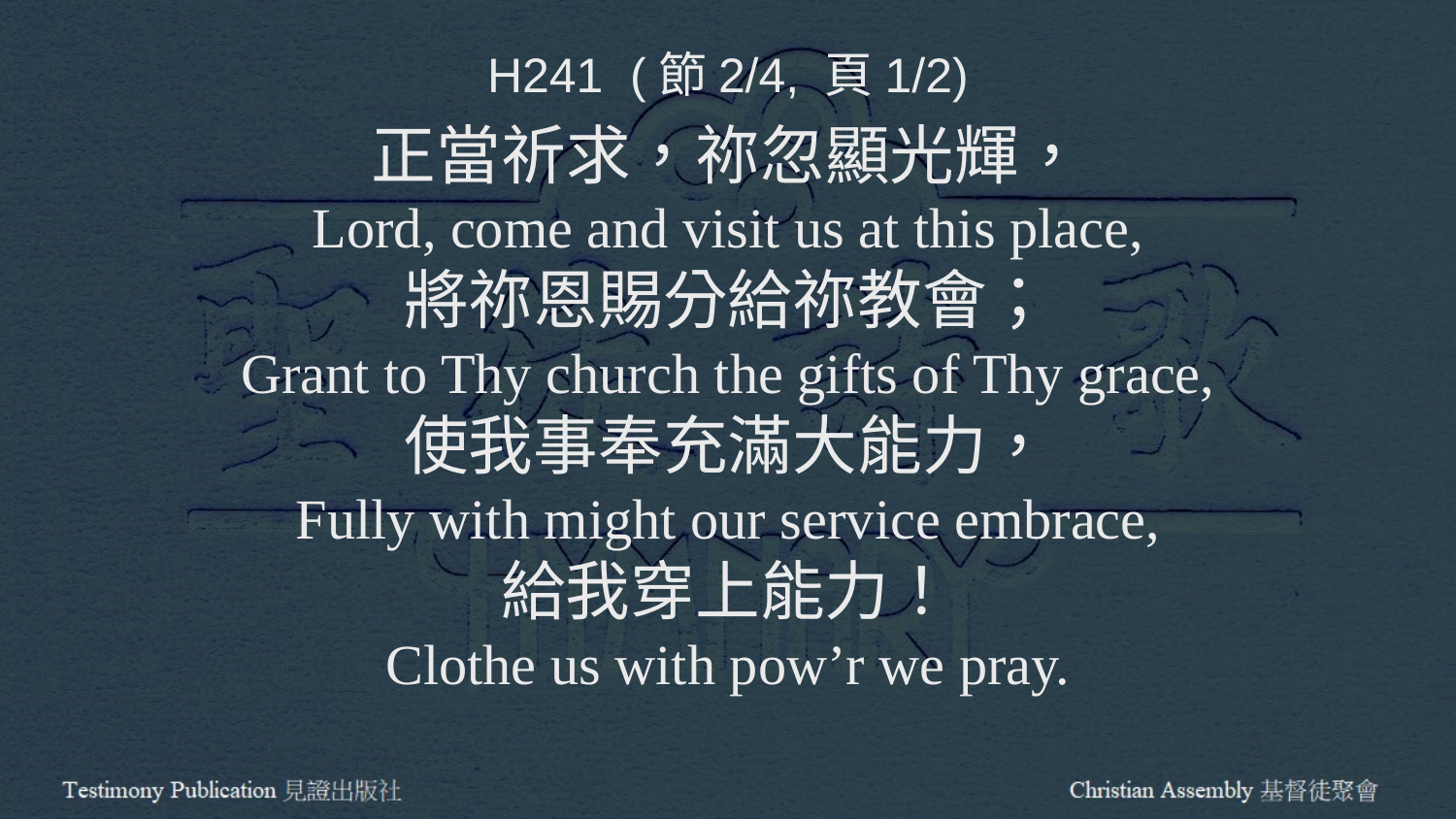

H241  (節2/4, 頁1/2)
正當祈求，祢忽顯光輝，
Lord, come and visit us at this place,
將祢恩賜分給祢教會；
Grant to Thy church the gifts of Thy grace,
使我事奉充滿大能力，
Fully with might our service embrace,
給我穿上能力！
Clothe us with pow’r we pray.